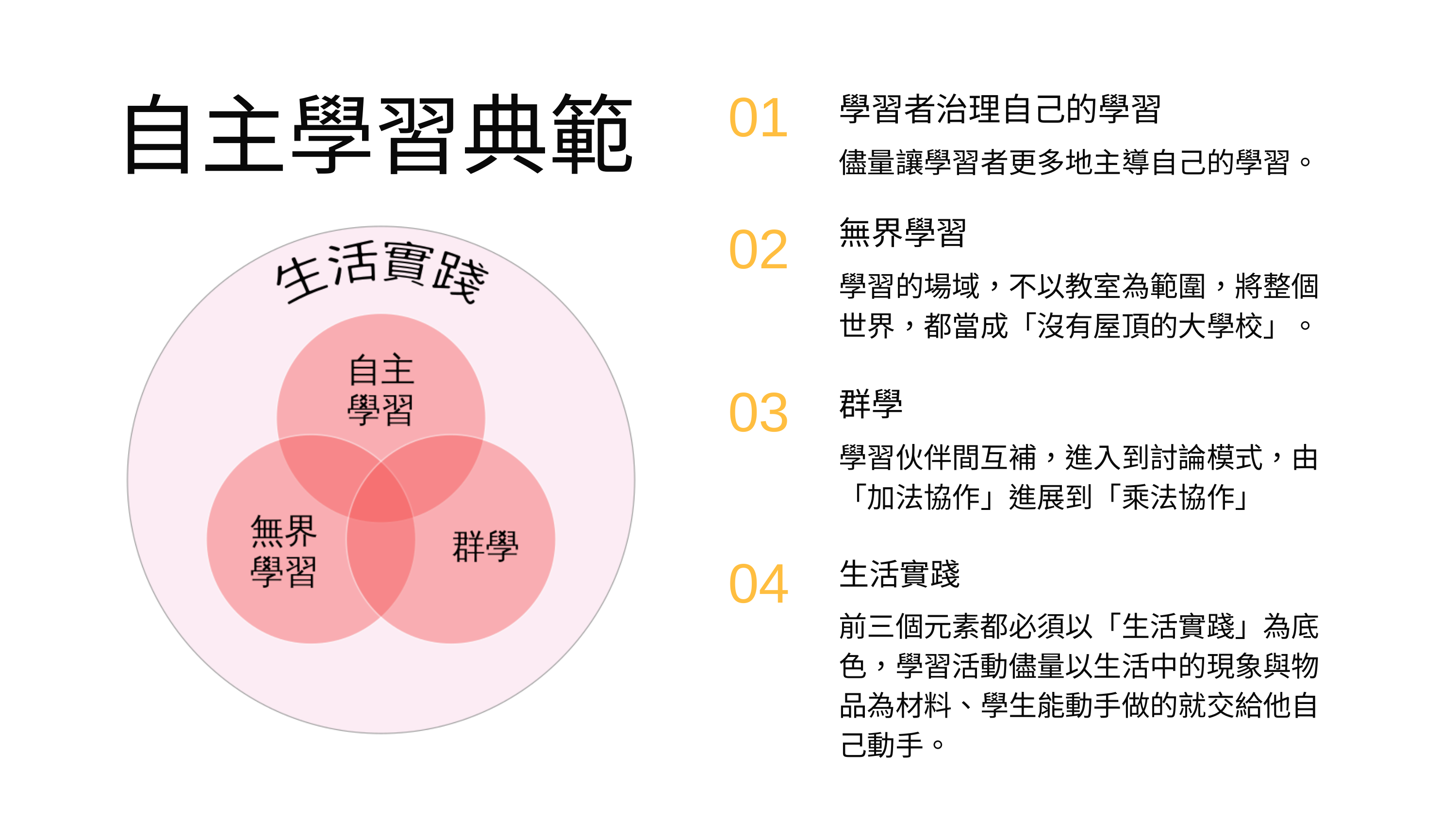

自主學習典範
01
學習者治理自己的學習
儘量讓學習者更多地主導自己的學習。
無界學習
學習的場域，不以教室為範圍，將整個世界，都當成「沒有屋頂的大學校」。
02

03
群學
學習伙伴間互補，進入到討論模式，由「加法協作」進展到「乘法協作」
04
生活實踐
前三個元素都必須以「生活實踐」為底色，學習活動儘量以生活中的現象與物品為材料、學生能動手做的就交給他自己動手。